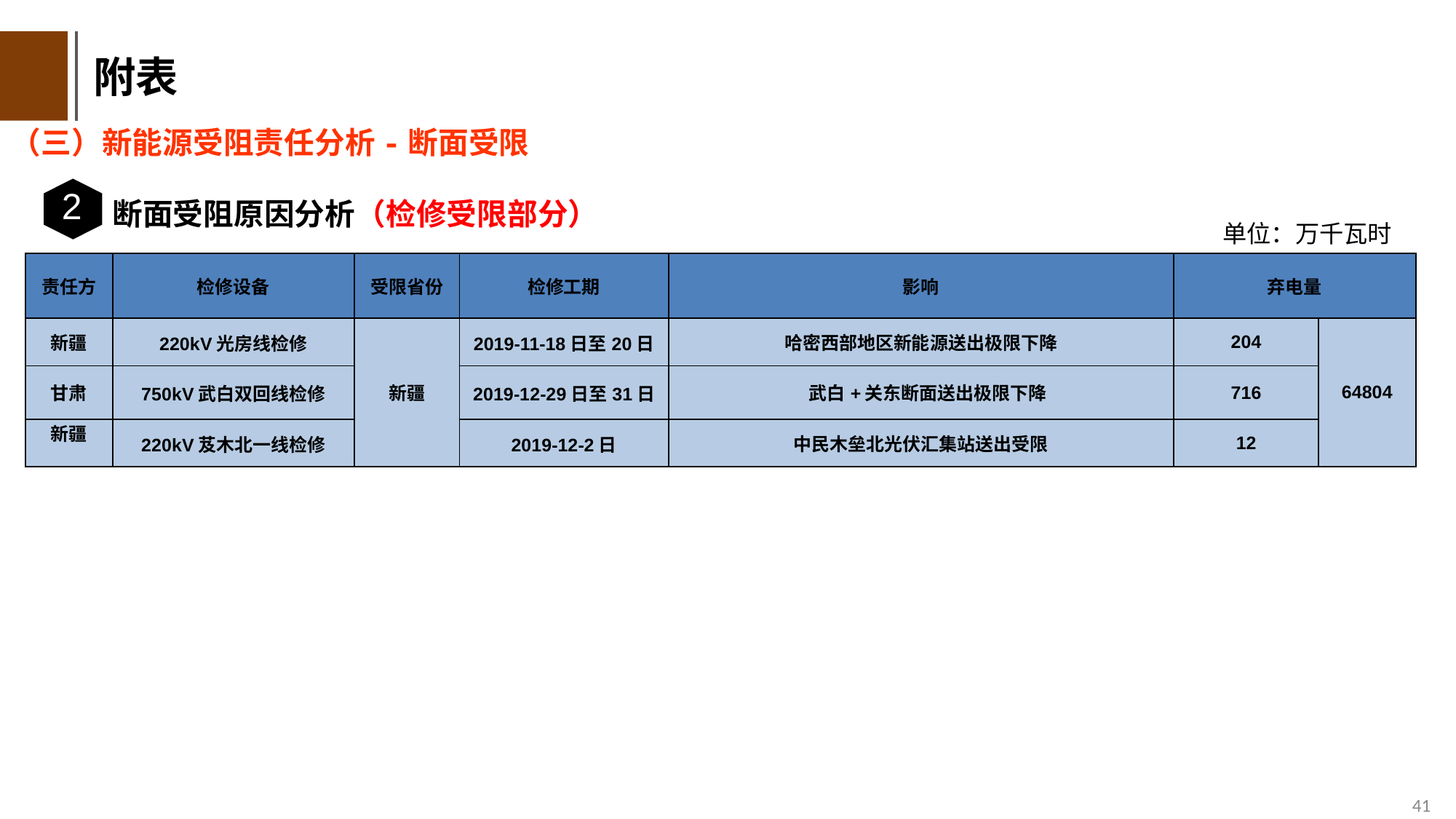

附表
（三）新能源受阻责任分析-断面受限
2

断面受阻原因分析（检修受限部分）
单位：万千瓦时
| 责任方 | 检修设备 | 受限省份 | 检修工期 | 影响 | 弃电量 |  |
| --- | --- | --- | --- | --- | --- | --- |
| 新疆 | 220kV光房线检修 | 新疆 | 2019-11-18日至20日 | 哈密西部地区新能源送出极限下降 | 204 | 64804 |
| 甘肃 | 750kV武白双回线检修 |  | 2019-12-29日至31日 | 武白+关东断面送出极限下降 | 716 |  |
| 新疆 | 220kV芨木北一线检修 |  | 2019-12-2日 | 中民木垒北光伏汇集站送出受限 | 12 |  |
41